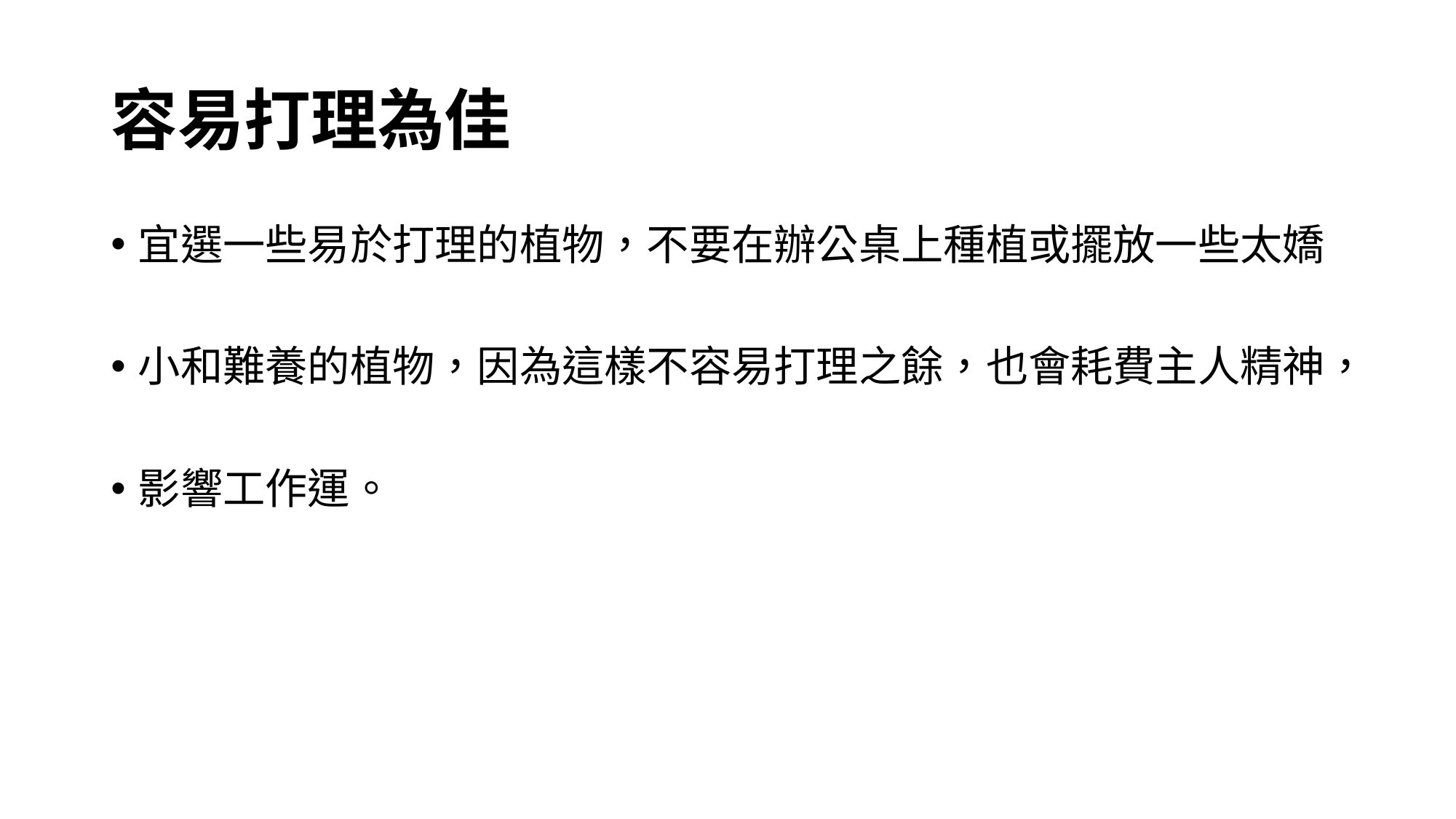

# 容易打理為佳
宜選一些易於打理的植物，不要在辦公桌上種植或擺放一些太嬌

小和難養的植物，因為這樣不容易打理之餘，也會耗費主人精神，

影響工作運。